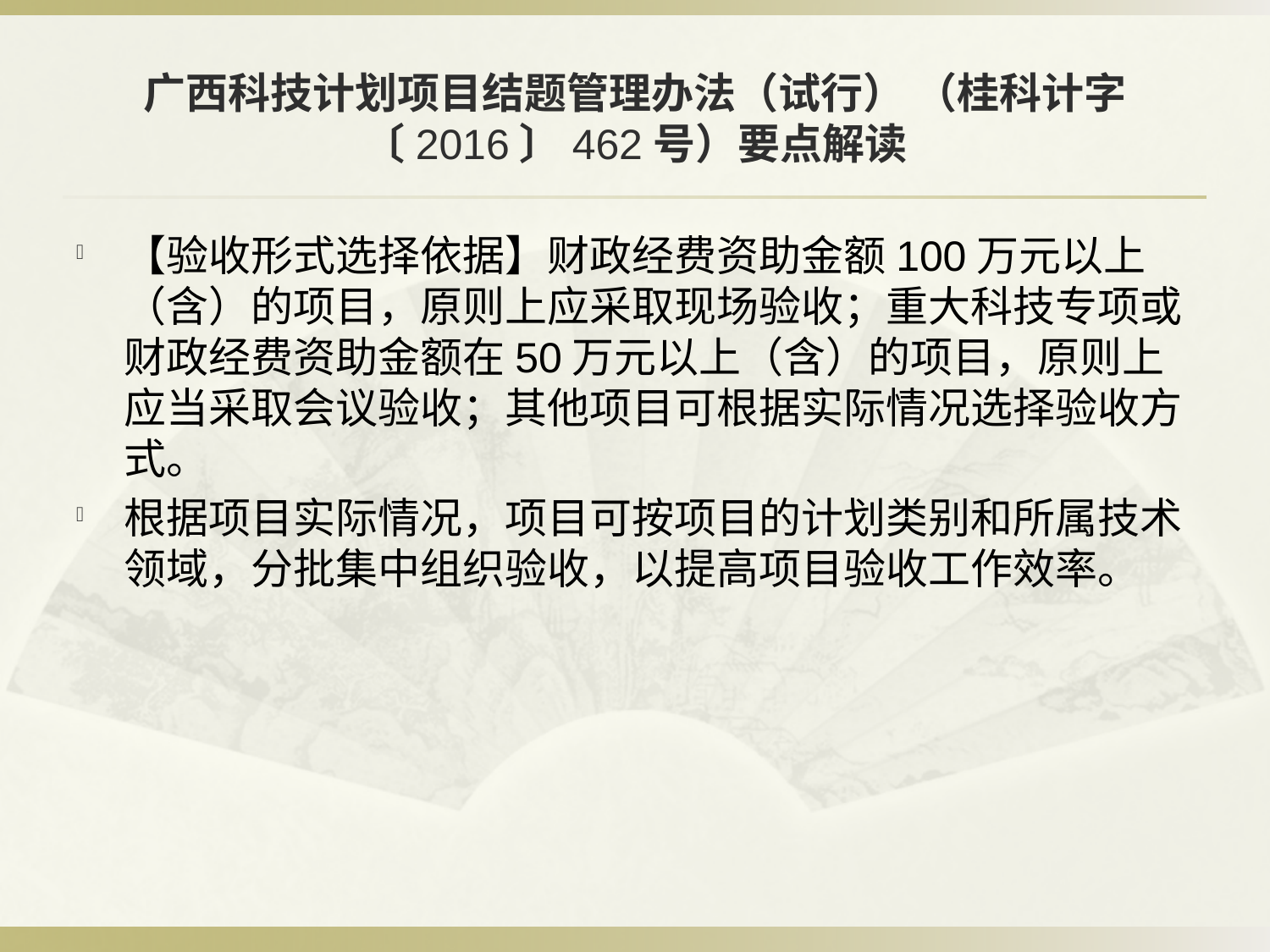

# 广西科技计划项目结题管理办法（试行） （桂科计字〔2016〕462号）要点解读
【验收形式选择依据】财政经费资助金额100万元以上（含）的项目，原则上应采取现场验收；重大科技专项或财政经费资助金额在50万元以上（含）的项目，原则上应当采取会议验收；其他项目可根据实际情况选择验收方式。
根据项目实际情况，项目可按项目的计划类别和所属技术领域，分批集中组织验收，以提高项目验收工作效率。